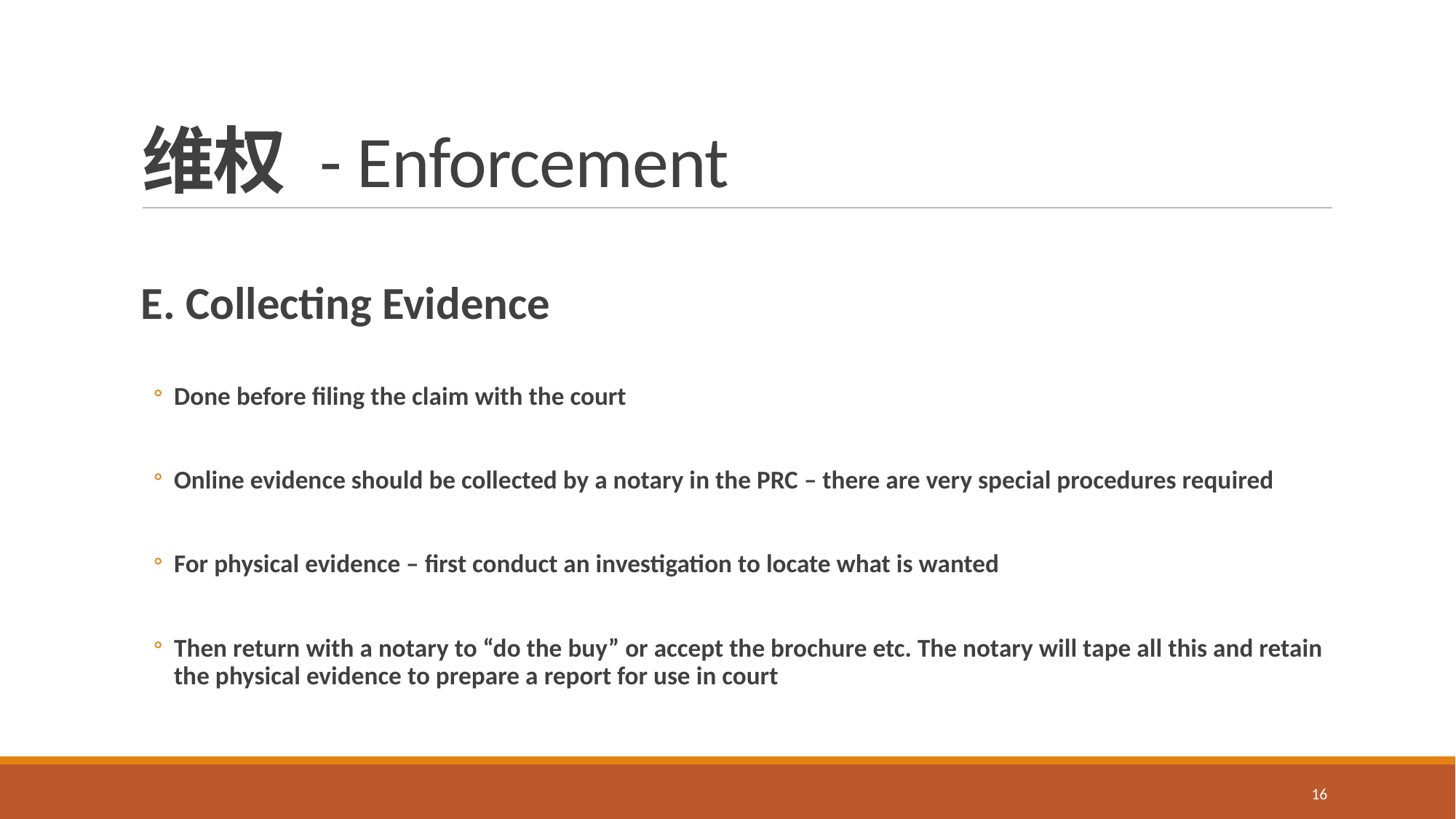

# 维权 - Enforcement

E. Collecting Evidence

Done before filing the claim with the court

Online evidence should be collected by a notary in the PRC – there are very special procedures required

For physical evidence – first conduct an investigation to locate what is wanted

Then return with a notary to “do the buy” or accept the brochure etc. The notary will tape all this and retain the physical evidence to prepare a report for use in court

16